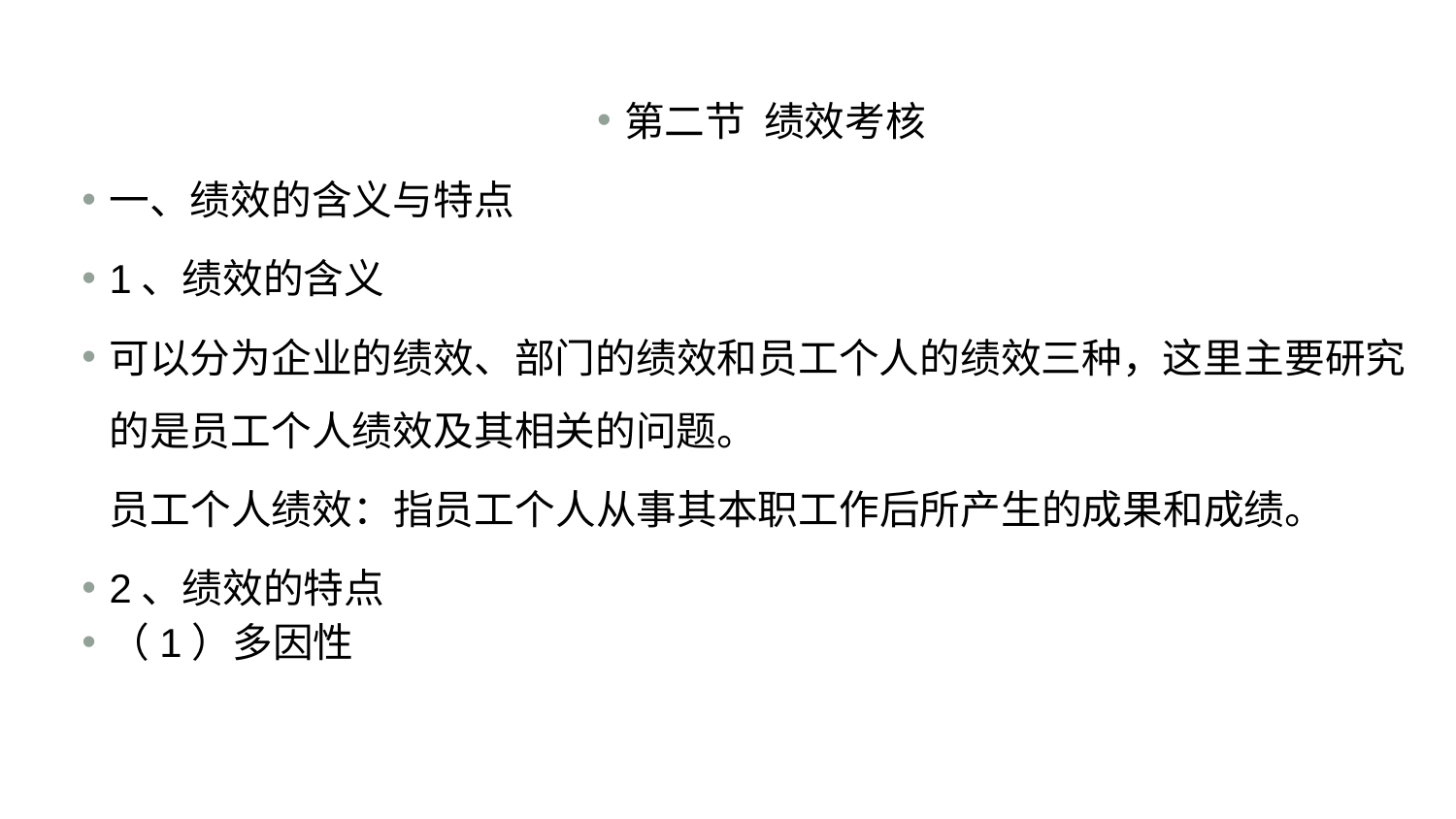

#
第二节  绩效考核
一、绩效的含义与特点
1、绩效的含义
可以分为企业的绩效、部门的绩效和员工个人的绩效三种，这里主要研究的是员工个人绩效及其相关的问题。
  员工个人绩效：指员工个人从事其本职工作后所产生的成果和成绩。
2、绩效的特点
（1）多因性